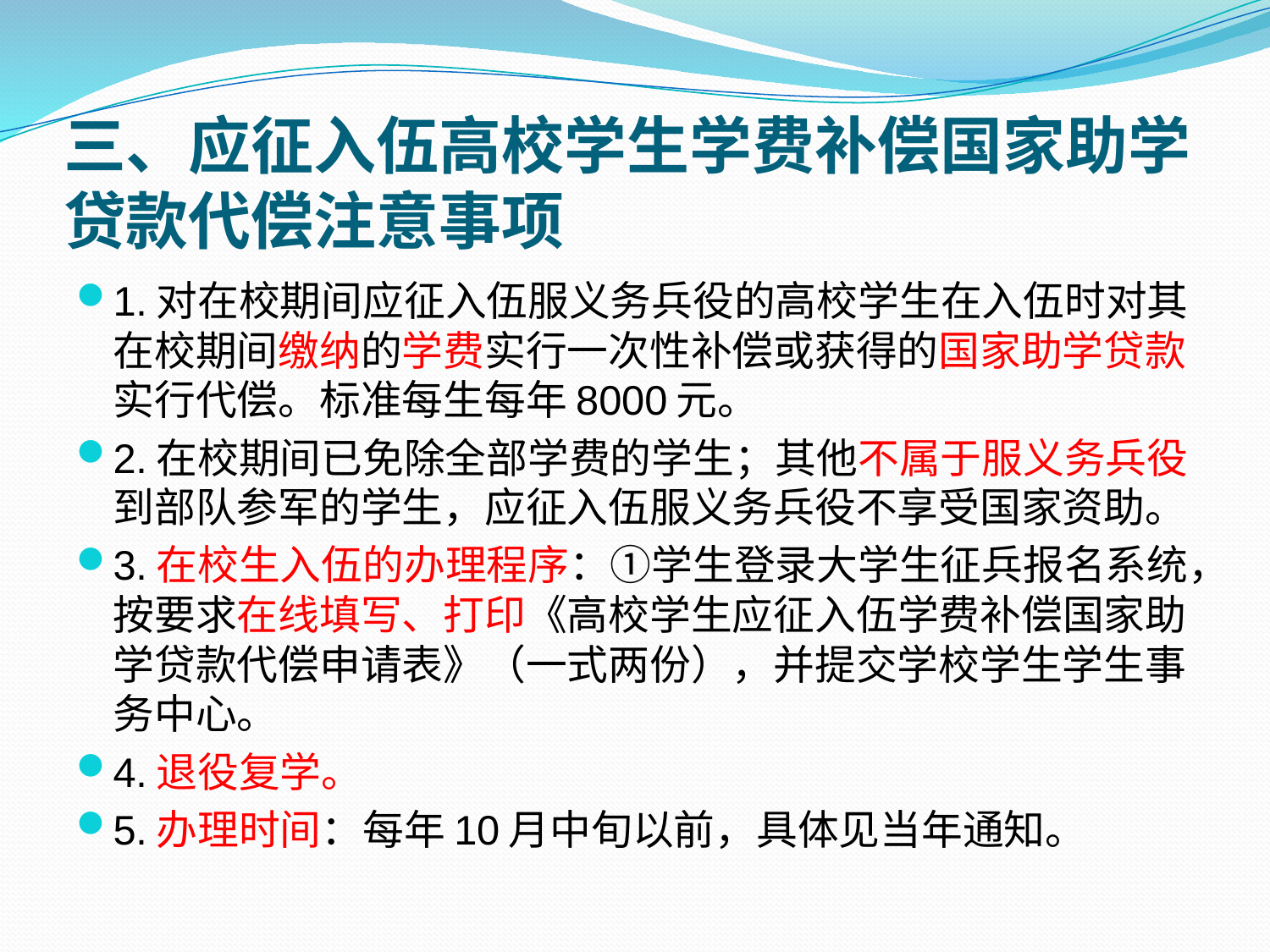

# 三、应征入伍高校学生学费补偿国家助学贷款代偿注意事项
1.对在校期间应征入伍服义务兵役的高校学生在入伍时对其在校期间缴纳的学费实行一次性补偿或获得的国家助学贷款实行代偿。标准每生每年8000元。
2.在校期间已免除全部学费的学生；其他不属于服义务兵役到部队参军的学生，应征入伍服义务兵役不享受国家资助。
3.在校生入伍的办理程序：①学生登录大学生征兵报名系统，按要求在线填写、打印《高校学生应征入伍学费补偿国家助学贷款代偿申请表》（一式两份），并提交学校学生学生事务中心。
4.退役复学。
5.办理时间：每年10月中旬以前，具体见当年通知。